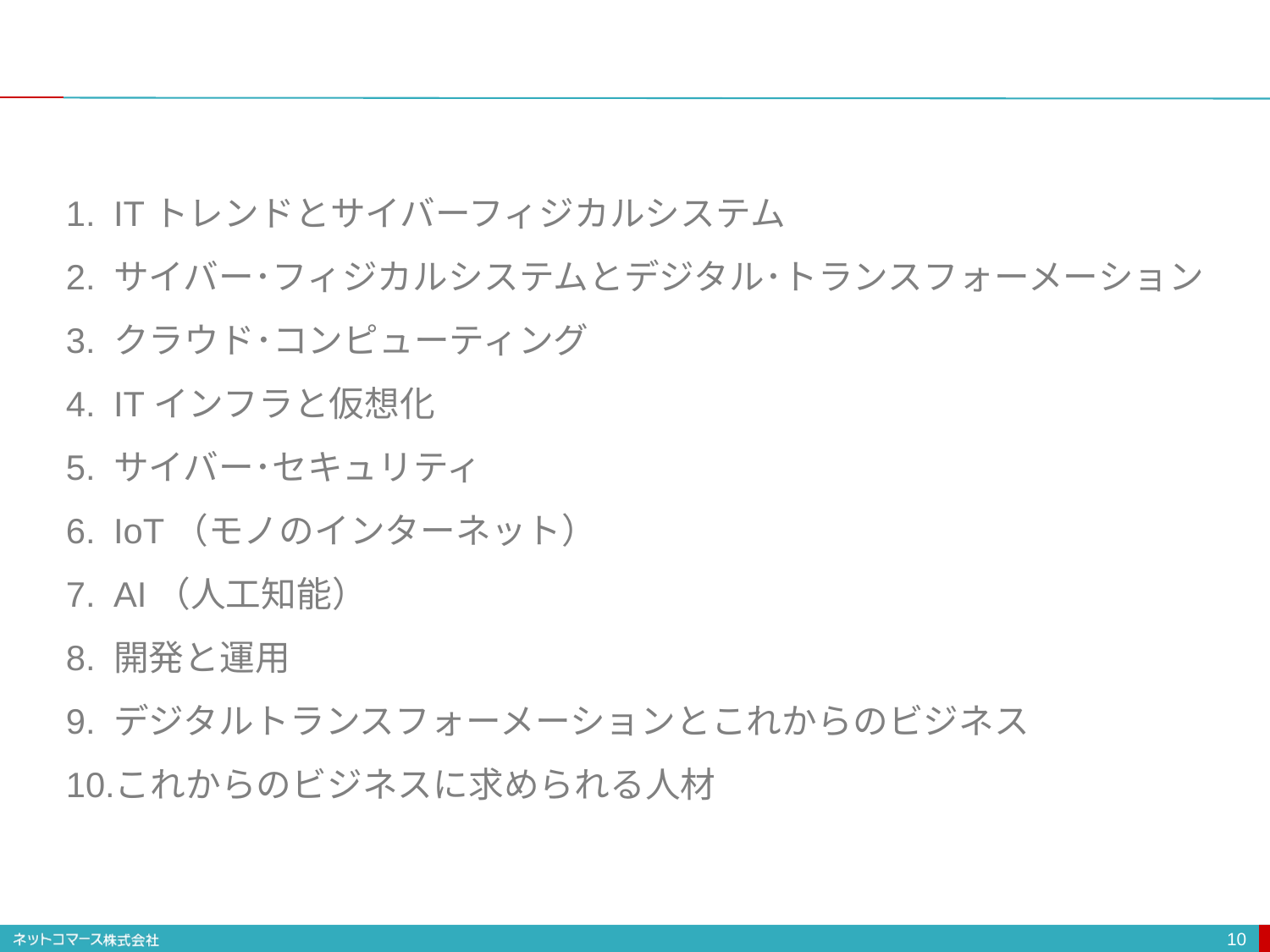

ITトレンドとサイバーフィジカルシステム
サイバー･フィジカルシステムとデジタル･トランスフォーメーション
クラウド･コンピューティング
ITインフラと仮想化
サイバー･セキュリティ
IoT（モノのインターネット）
AI（人工知能）
開発と運用
デジタルトランスフォーメーションとこれからのビジネス
これからのビジネスに求められる人材
10